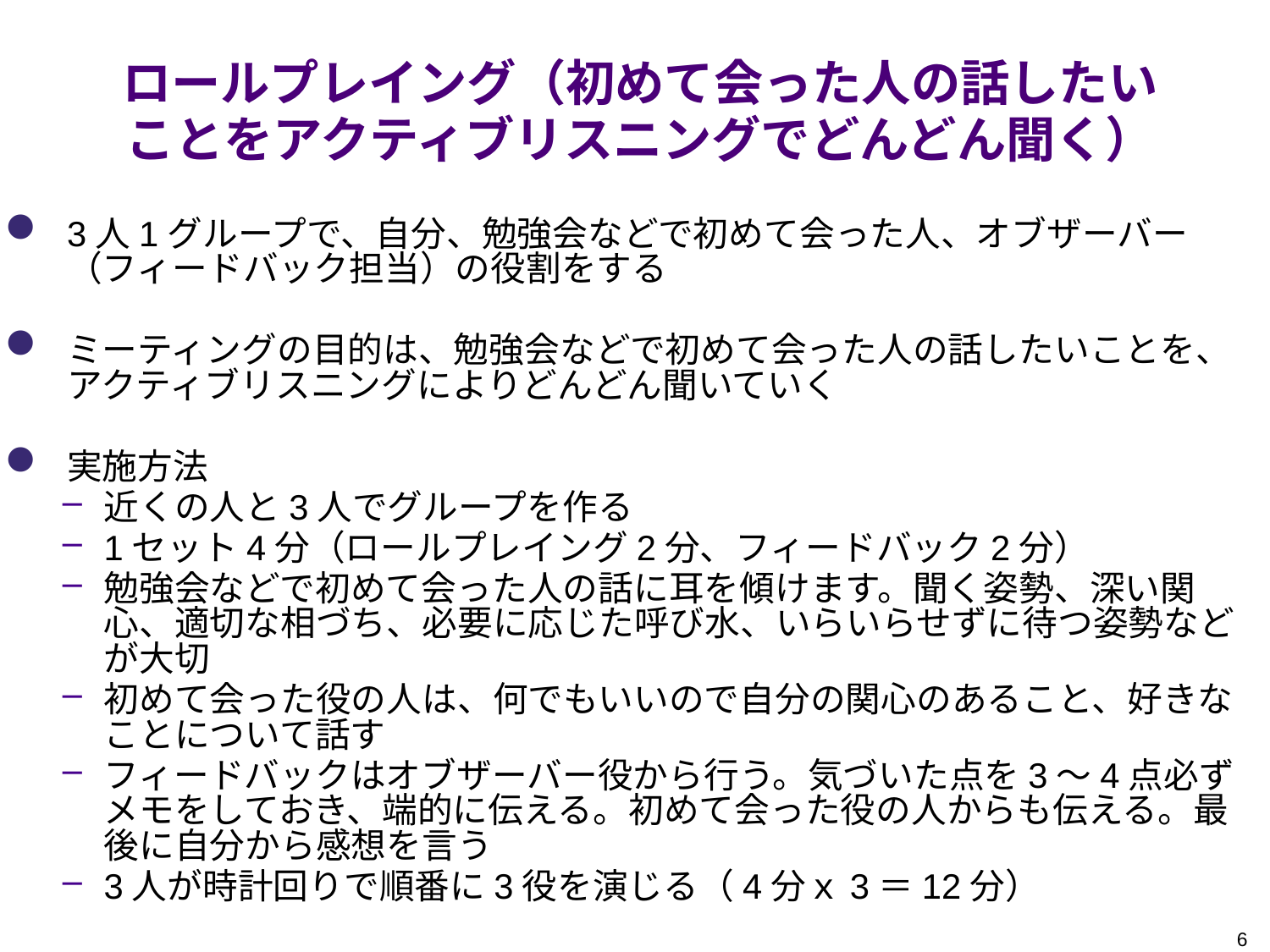

# ロールプレイング（初めて会った人の話したいことをアクティブリスニングでどんどん聞く）
3人1グループで、自分、勉強会などで初めて会った人、オブザーバー（フィードバック担当）の役割をする

ミーティングの目的は、勉強会などで初めて会った人の話したいことを、アクティブリスニングによりどんどん聞いていく

実施方法
近くの人と3人でグループを作る
1セット4分（ロールプレイング2分、フィードバック2分）
勉強会などで初めて会った人の話に耳を傾けます。聞く姿勢、深い関心、適切な相づち、必要に応じた呼び水、いらいらせずに待つ姿勢などが大切
初めて会った役の人は、何でもいいので自分の関心のあること、好きなことについて話す
フィードバックはオブザーバー役から行う。気づいた点を3～4点必ずメモをしておき、端的に伝える。初めて会った役の人からも伝える。最後に自分から感想を言う
3人が時計回りで順番に3役を演じる（4分ｘ3＝12分）
6